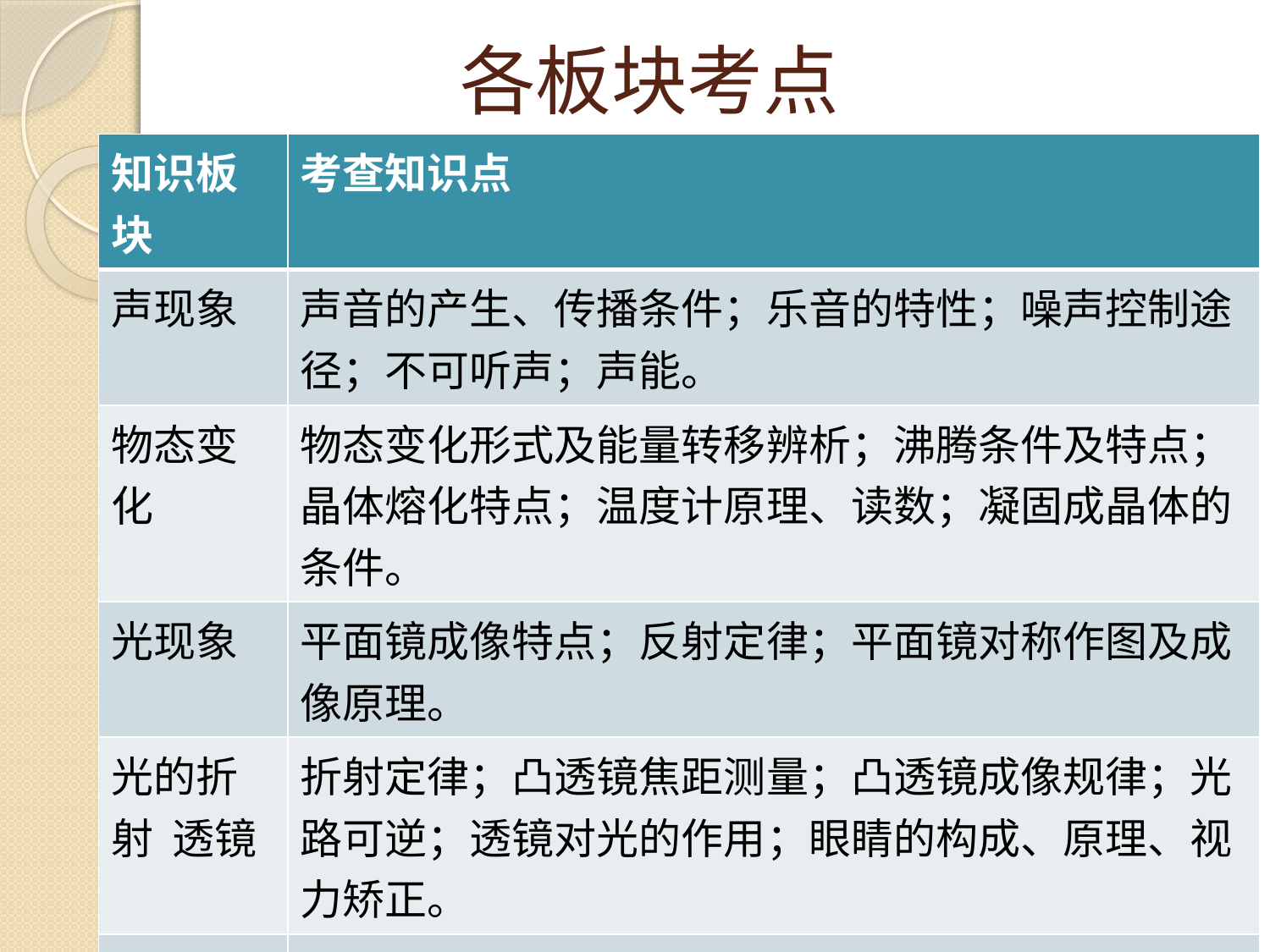

# 各板块考点
| 知识板块 | 考查知识点 |
| --- | --- |
| 声现象 | 声音的产生、传播条件；乐音的特性；噪声控制途径；不可听声；声能。 |
| 物态变化 | 物态变化形式及能量转移辨析；沸腾条件及特点；晶体熔化特点；温度计原理、读数；凝固成晶体的条件。 |
| 光现象 | 平面镜成像特点；反射定律；平面镜对称作图及成像原理。 |
| 光的折射 透镜 | 折射定律；凸透镜焦距测量；凸透镜成像规律；光路可逆；透镜对光的作用；眼睛的构成、原理、视力矫正。 |
| 物体的运动 | 刻度尺使用；运动的相对性；长度、速度单位换算；行程类定性、定量计算及运动图像的识别。 |